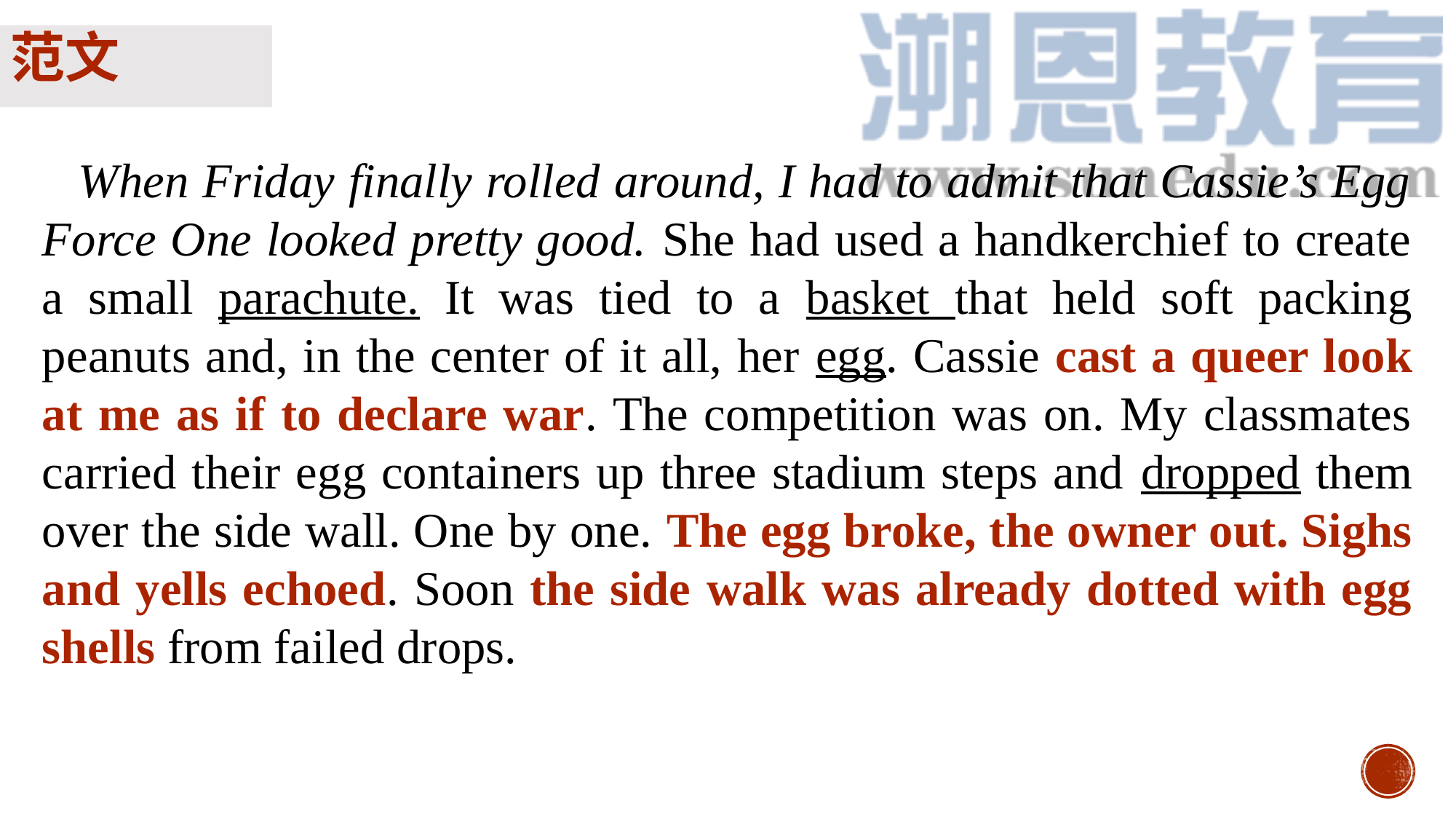

范文
When Friday finally rolled around, I had to admit that Cassie’s Egg Force One looked pretty good. She had used a handkerchief to create a small parachute. It was tied to a basket that held soft packing peanuts and, in the center of it all, her egg. Cassie cast a queer look at me as if to declare war. The competition was on. My classmates carried their egg containers up three stadium steps and dropped them over the side wall. One by one. The egg broke, the owner out. Sighs and yells echoed. Soon the side walk was already dotted with egg shells from failed drops.